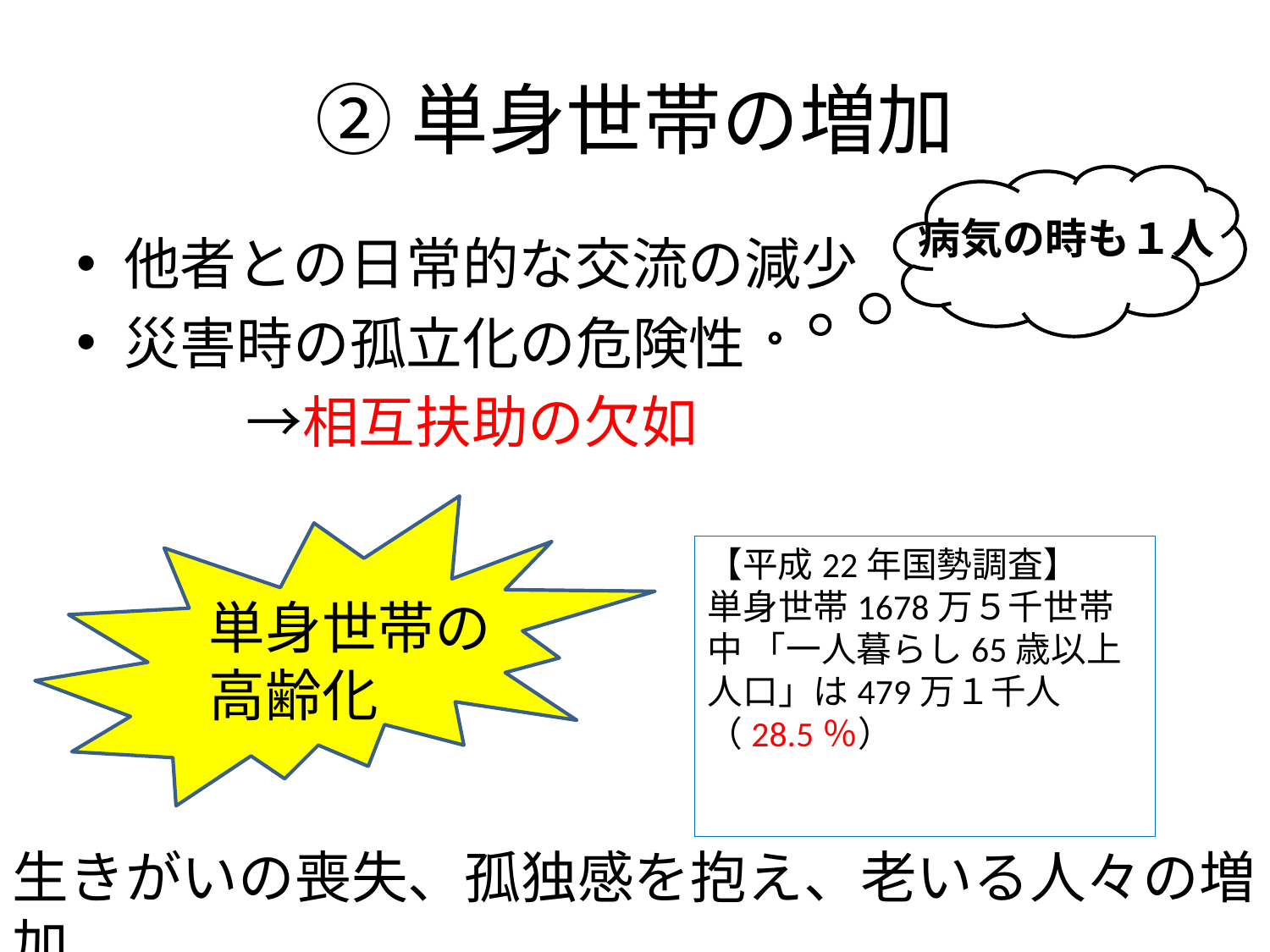

# ②単身世帯の増加

病気の時も１人
他者との日常的な交流の減少
災害時の孤立化の危険性
　　　→相互扶助の欠如

【平成22年国勢調査】
単身世帯1678万５千世帯中 「一人暮らし65歳以上人口」は479万１千人（28.5％）

単身世帯の
高齢化
生きがいの喪失、孤独感を抱え、老いる人々の増加